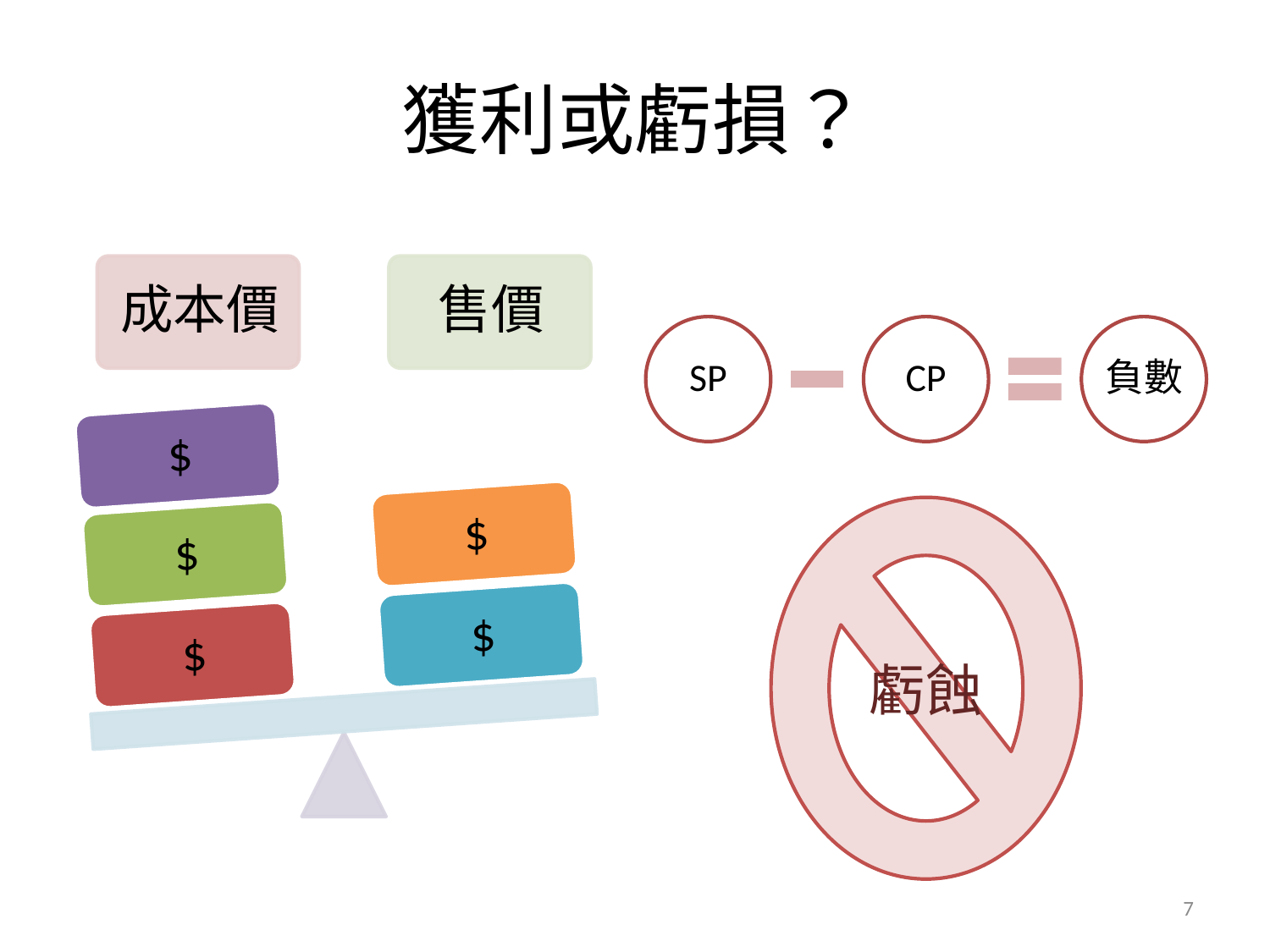

# 獲利或虧損？
成本價
售價
$
$
$
$
$
SP

CP

負數
虧蝕
7